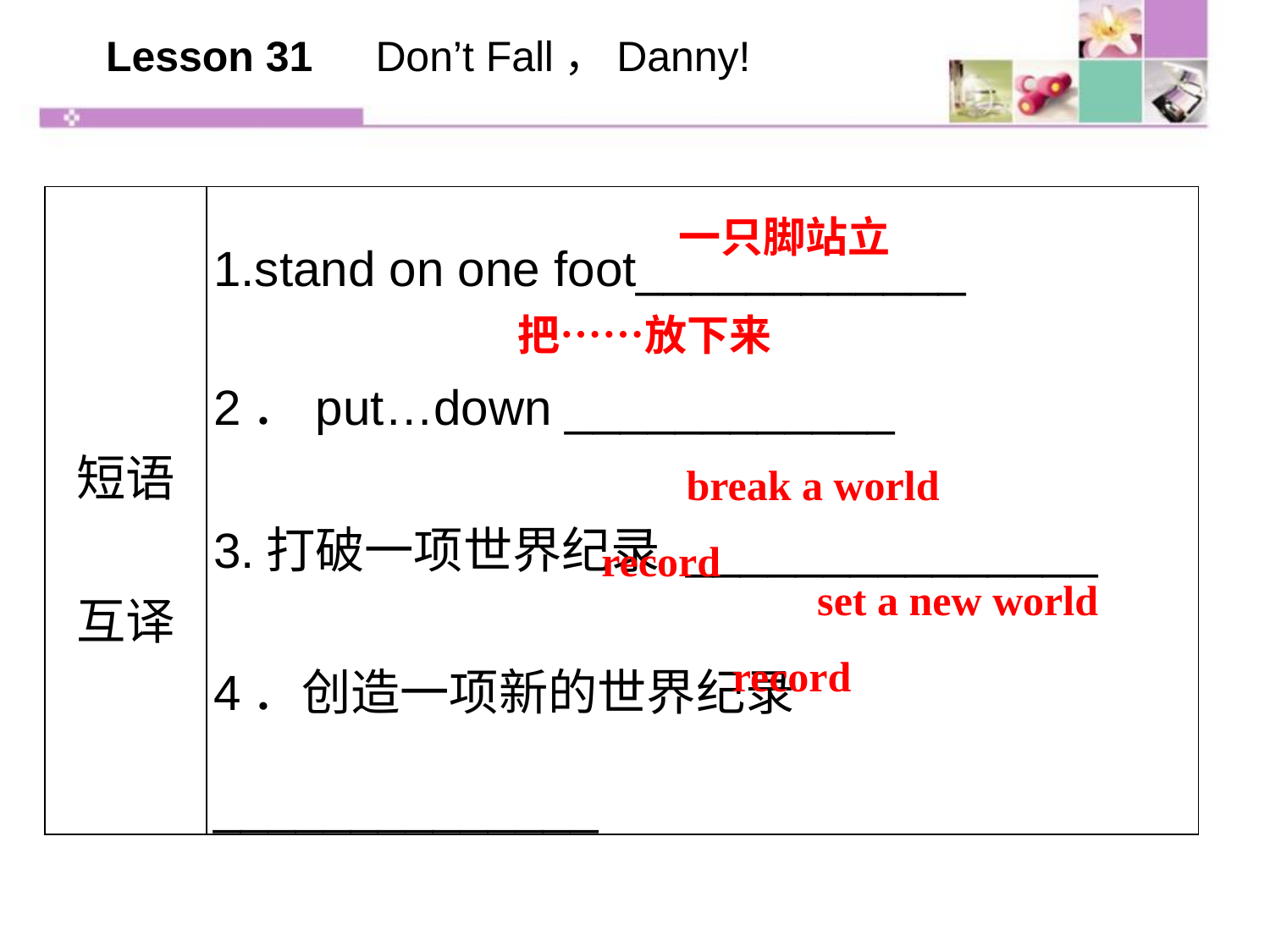

Lesson 31　Don’t Fall，Danny!
| 短语 互译 | 1.stand on one foot\_\_\_\_\_\_\_\_\_\_\_\_ 2．put…down \_\_\_\_\_\_\_\_\_\_\_\_ 3.打破一项世界纪录 \_\_\_\_\_\_\_\_\_\_\_\_\_\_\_ 4．创造一项新的世界纪录 \_\_\_\_\_\_\_\_\_\_\_\_\_\_ |
| --- | --- |
一只脚站立
把……放下来
break a world record
set a new world record